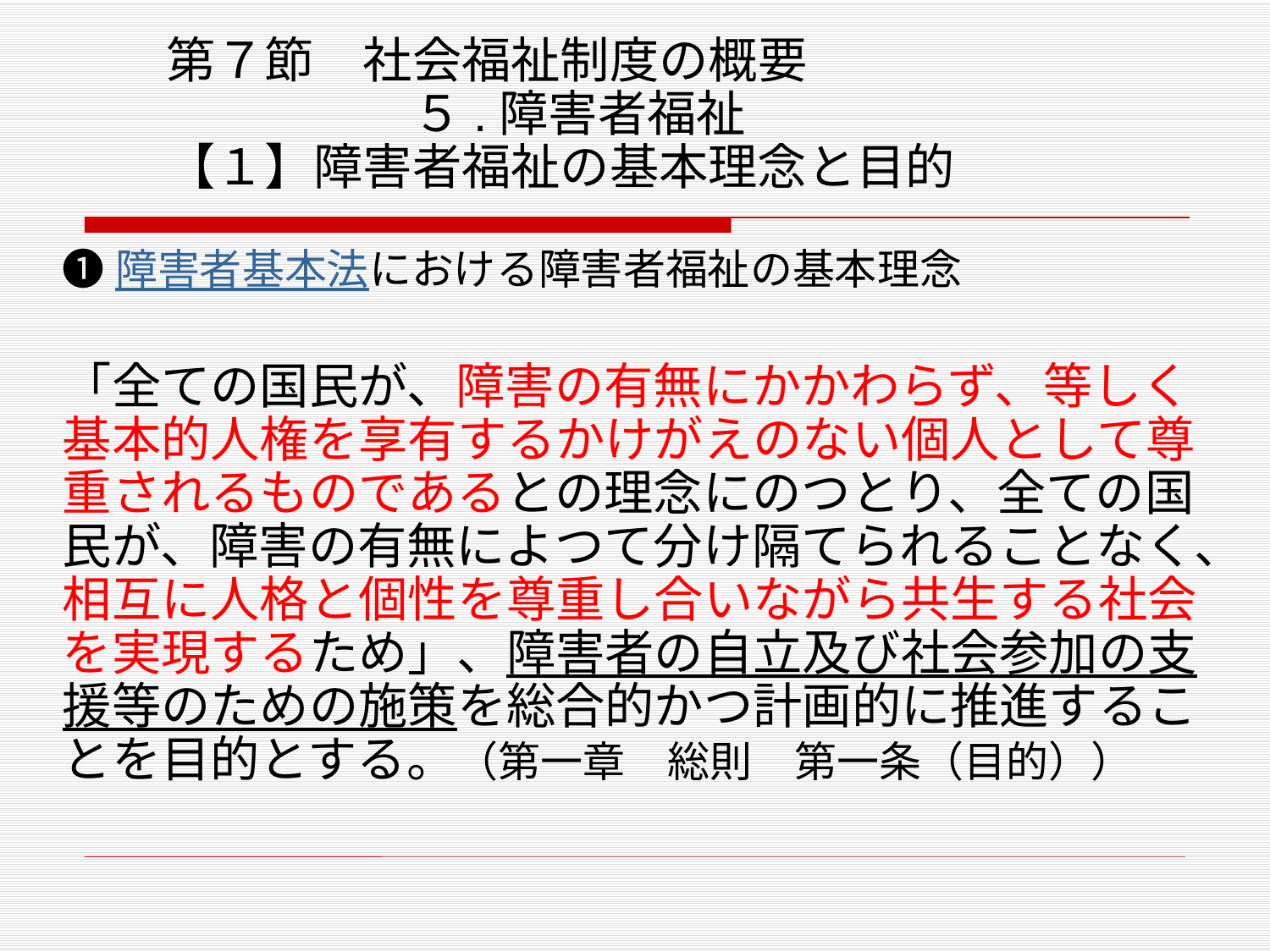

# 第７節　社会福祉制度の概要 　　　　　５.障害者福祉 【１】障害者福祉の基本理念と目的
❶障害者基本法における障害者福祉の基本理念

「全ての国民が、障害の有無にかかわらず、等しく基本的人権を享有するかけがえのない個人として尊重されるものであるとの理念にのつとり、全ての国民が、障害の有無によつて分け隔てられることなく、相互に人格と個性を尊重し合いながら共生する社会を実現するため」、障害者の自立及び社会参加の支援等のための施策を総合的かつ計画的に推進することを目的とする。（第一章　総則　第一条（目的））